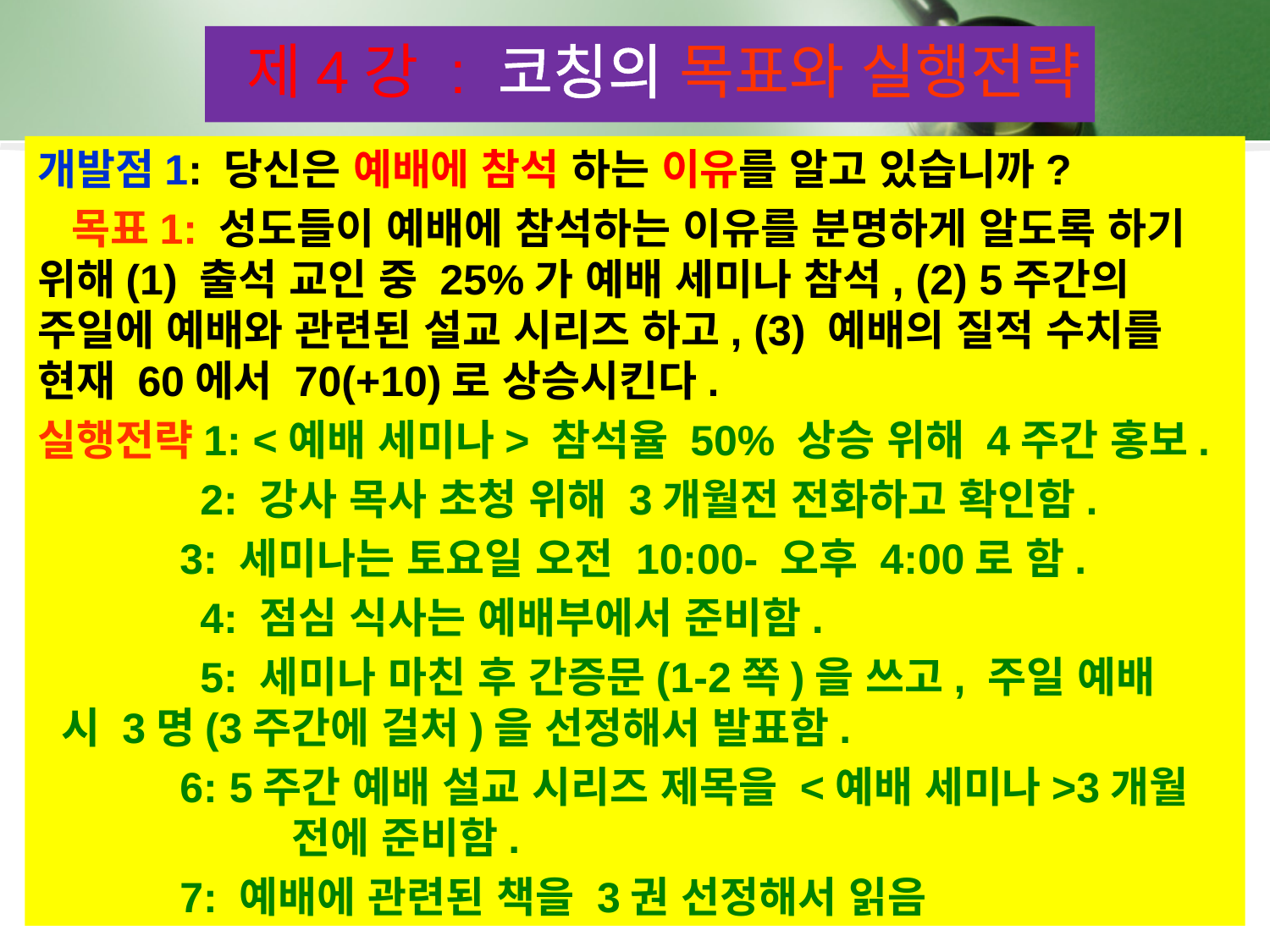

제4강 : 코칭의 목표와 실행전략
개발점1: 당신은 예배에 참석 하는 이유를 알고 있습니까?
  목표1: 성도들이 예배에 참석하는 이유를 분명하게 알도록 하기 위해(1) 출석 교인 중 25%가 예배 세미나 참석, (2) 5주간의 주일에 예배와 관련된 설교 시리즈 하고, (3) 예배의 질적 수치를 현재 60에서 70(+10)로 상승시킨다.
실행전략1: <예배 세미나> 참석율 50% 상승 위해 4주간 홍보.
	   2: 강사 목사 초청 위해 3개월전 전화하고 확인함.
            3: 세미나는 토요일 오전 10:00- 오후 4:00로 함.
	   4: 점심 식사는 예배부에서 준비함.
	   5: 세미나 마친 후 간증문(1-2쪽)을 쓰고, 주일 예배 	       시 3명(3주간에 걸처)을 선정해서 발표함.
            6: 5주간 예배 설교 시리즈 제목을 <예배 세미나>3개월 		전에 준비함.
            7: 예배에 관련된 책을 3권 선정해서 읽음